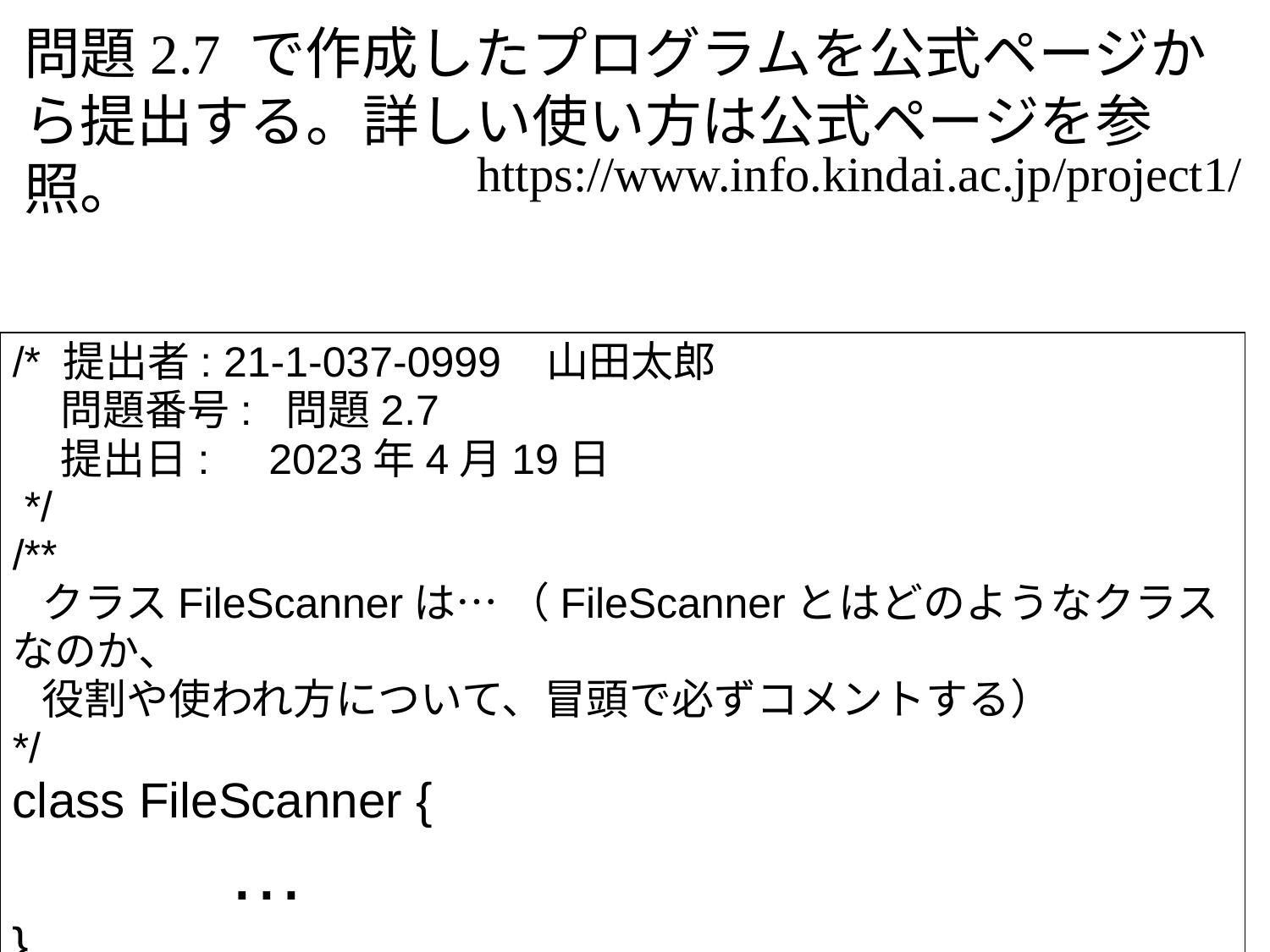

問題2.7 で作成したプログラムを公式ページから提出する。詳しい使い方は公式ページを参照。
https://www.info.kindai.ac.jp/project1/
/* 提出者: 21-1-037-0999   山田太郎
    問題番号:  問題2.7
    提出日:     2023年4月19日
 */
/**
  クラスFileScannerは… （FileScannerとはどのようなクラスなのか、
  役割や使われ方について、冒頭で必ずコメントする）
*/
class FileScanner {
          …
}